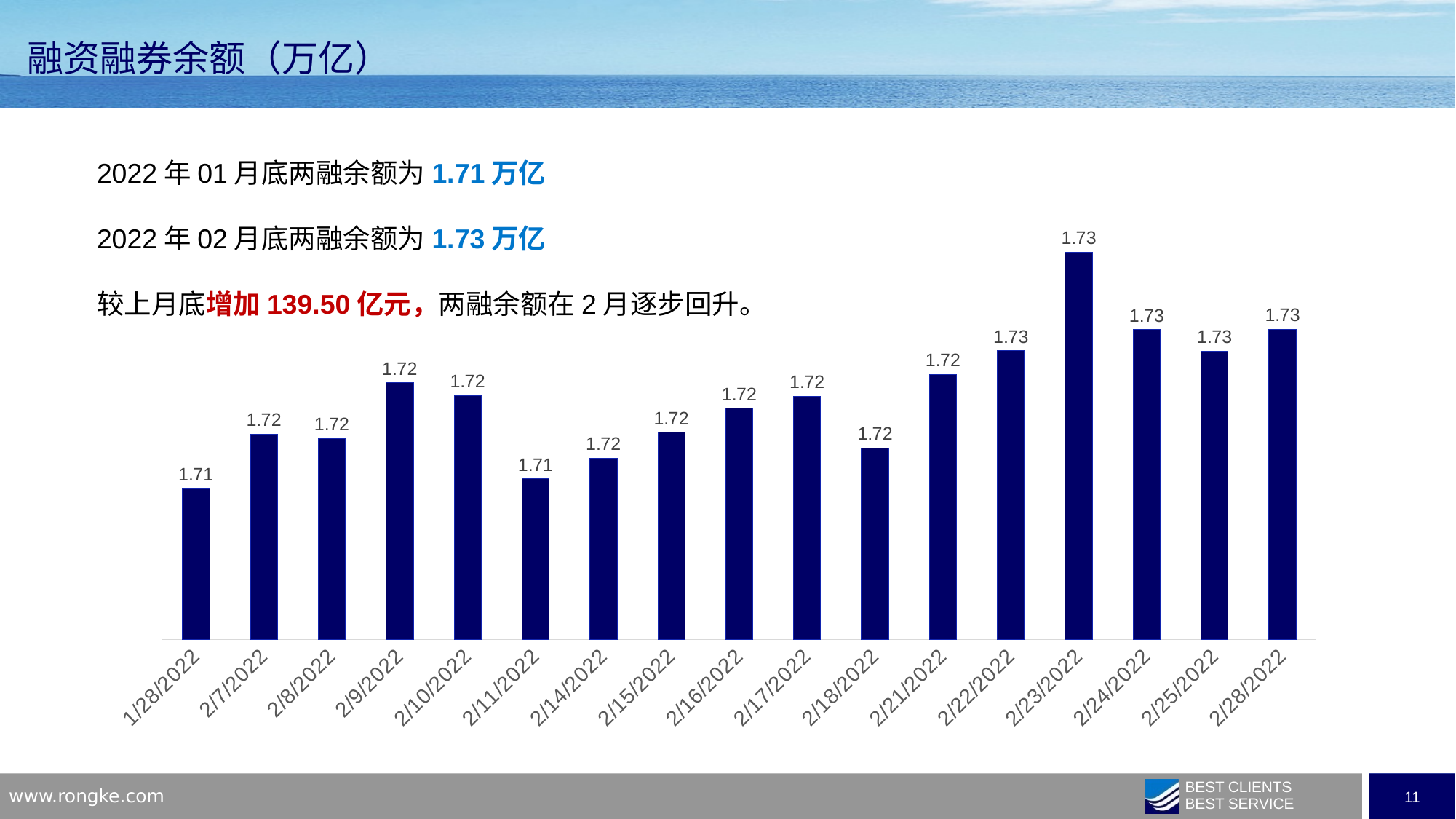

融资融券余额（万亿）
2022年01月底两融余额为1.71万亿
2022年02月底两融余额为1.73万亿
较上月底增加139.50亿元，两融余额在2月逐步回升。

### Chart

| Category | 沪深两市:融资融券余额 |
|---|---|
| 44620 | 1.7271601792329998 |
| 44617 | 1.725245309618 |
| 44616 | 1.727121320487 |
| 44615 | 1.7339217340989999 |
| 44614 | 1.725288468627 |
| 44613 | 1.723187857817 |
| 44610 | 1.716786541237 |
| 44609 | 1.7212823504169998 |
| 44608 | 1.720239913155 |
| 44607 | 1.718151852542 |
| 44606 | 1.715895472516 |
| 44603 | 1.7140530201900002 |
| 44602 | 1.7213516012169998 |
| 44601 | 1.7224877442960003 |
| 44600 | 1.7176080852030002 |
| 44599 | 1.717973637422 |
| 44589 | 1.713210200774 |